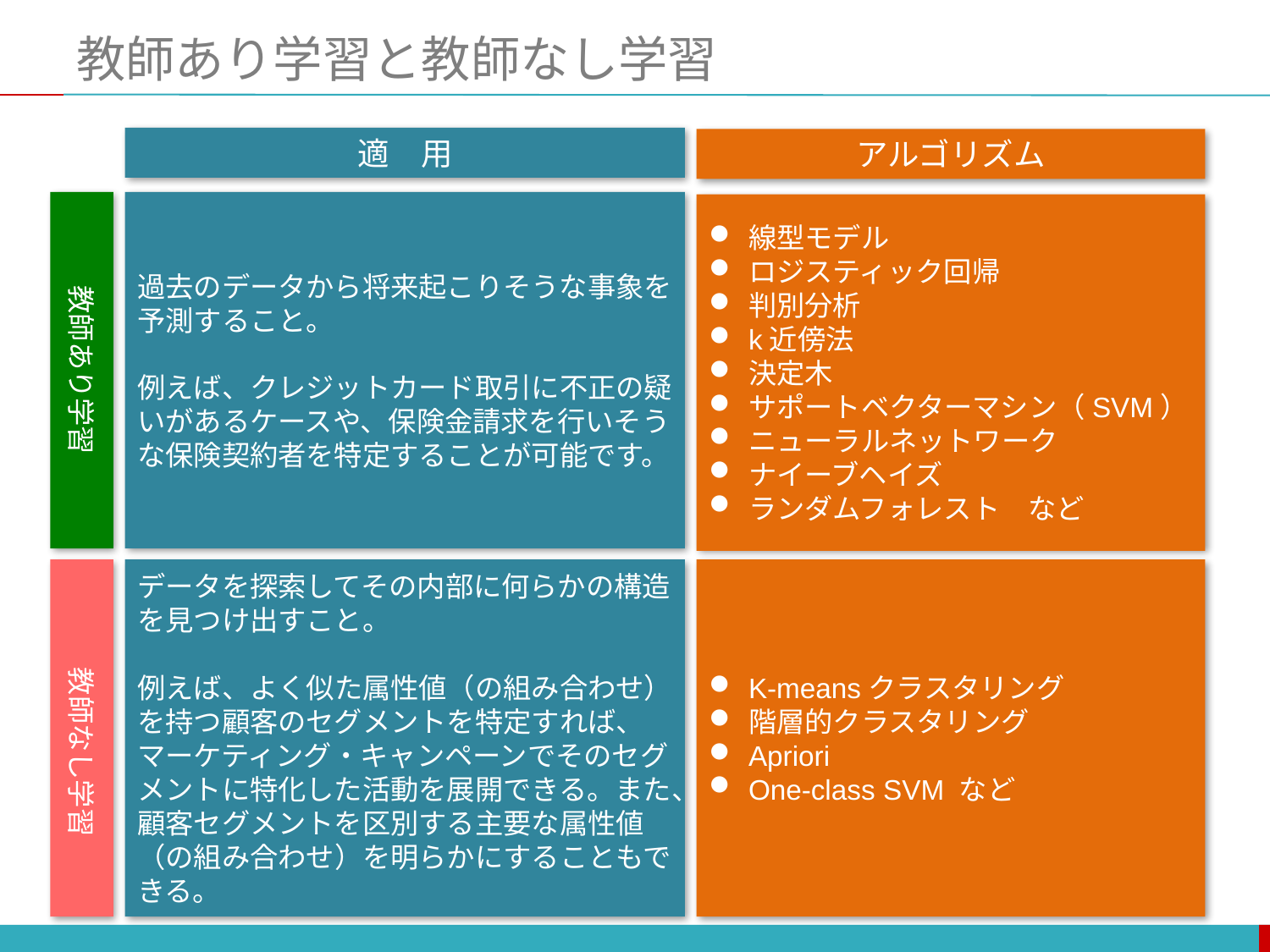

# 教師あり学習と教師なし学習
適　用
アルゴリズム
教師あり学習
過去のデータから将来起こりそうな事象を予測すること。

例えば、クレジットカード取引に不正の疑いがあるケースや、保険金請求を行いそうな保険契約者を特定することが可能です。
線型モデル
ロジスティック回帰
判別分析
k近傍法
決定木
サポートベクターマシン（SVM）
ニューラルネットワーク
ナイーブヘイズ
ランダムフォレスト　など
データを探索してその内部に何らかの構造を見つけ出すこと。

例えば、よく似た属性値（の組み合わせ）を持つ顧客のセグメントを特定すれば、マーケティング・キャンペーンでそのセグメントに特化した活動を展開できる。また、顧客セグメントを区別する主要な属性値（の組み合わせ）を明らかにすることもできる。
K-meansクラスタリング
階層的クラスタリング
Apriori
One-class SVM など
　教師なし学習